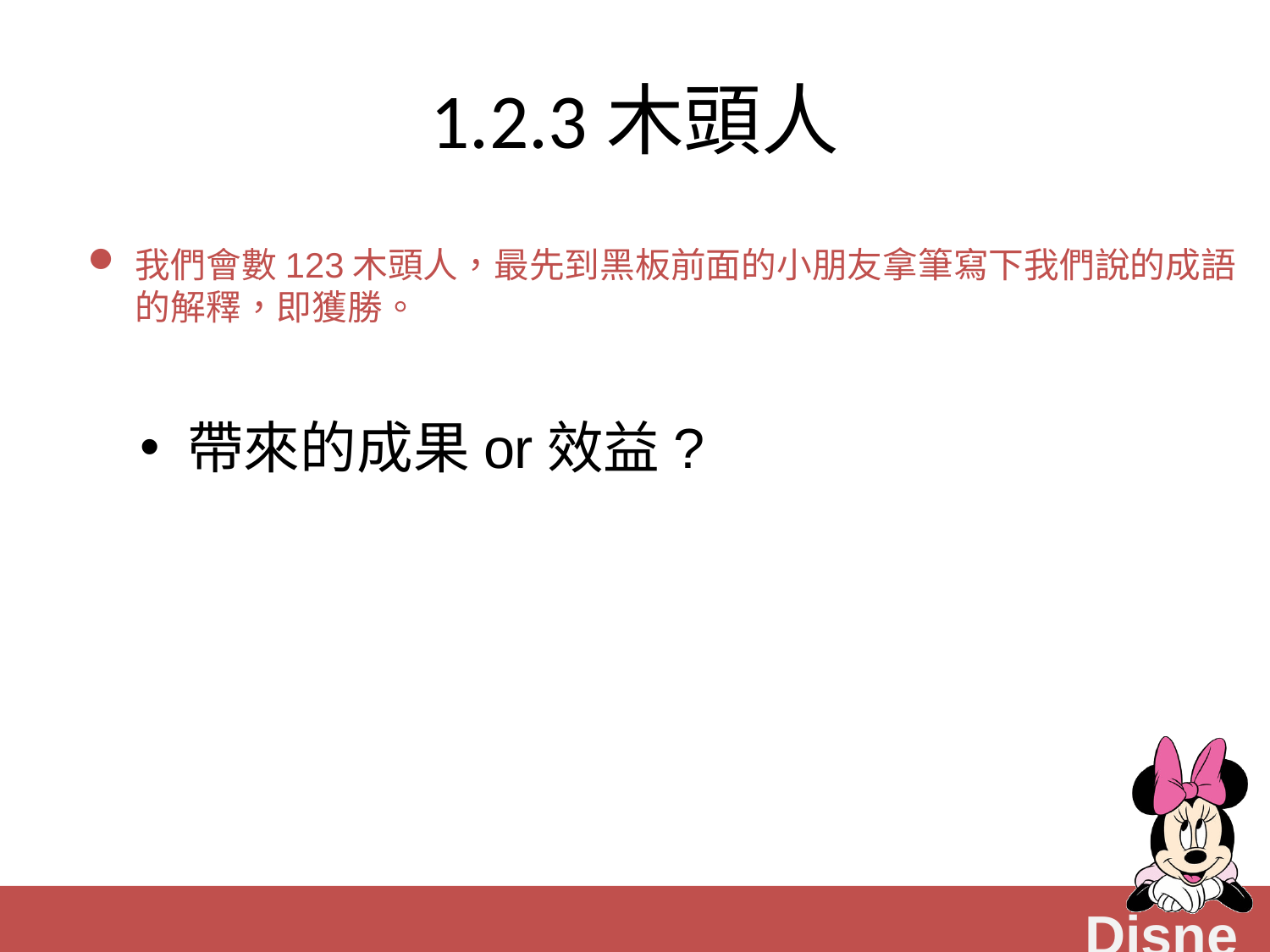

# 1.2.3木頭人
我們會數123木頭人，最先到黑板前面的小朋友拿筆寫下我們說的成語的解釋，即獲勝。
帶來的成果or效益?